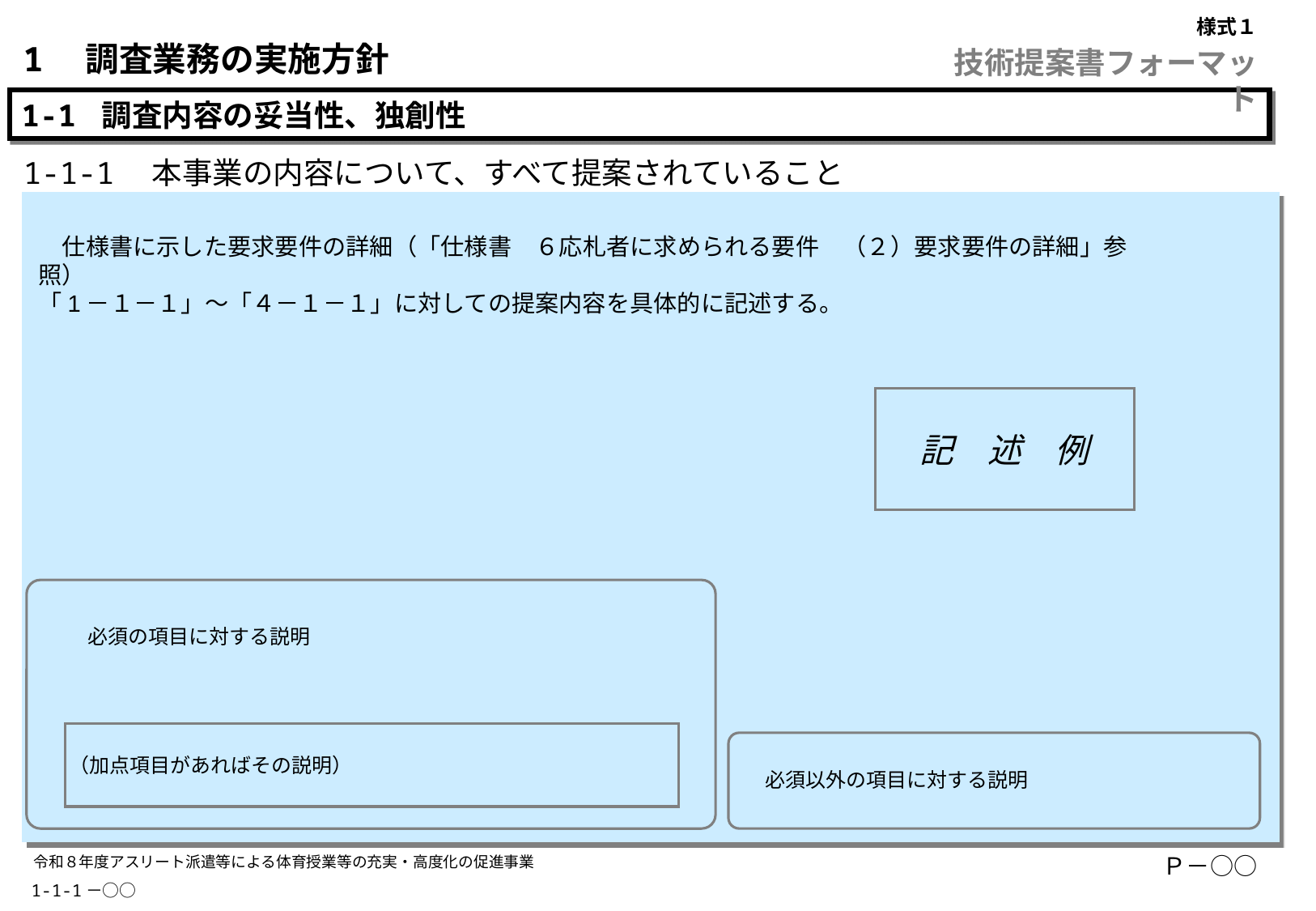

様式１
# 1　調査業務の実施方針
技術提案書フォーマット
1-1 調査内容の妥当性、独創性
1-1-1　本事業の内容について、すべて提案されていること

　仕様書に示した要求要件の詳細（「仕様書　６応札者に求められる要件　（２）要求要件の詳細」参照）
「1－１－１」～「４－１－１」に対しての提案内容を具体的に記述する。
記　述　例

必須の項目に対する説明

（加点項目があればその説明）
必須以外の項目に対する説明
Ｐ－○○
令和８年度アスリート派遣等による体育授業等の充実・高度化の促進事業
1-1-1－○○